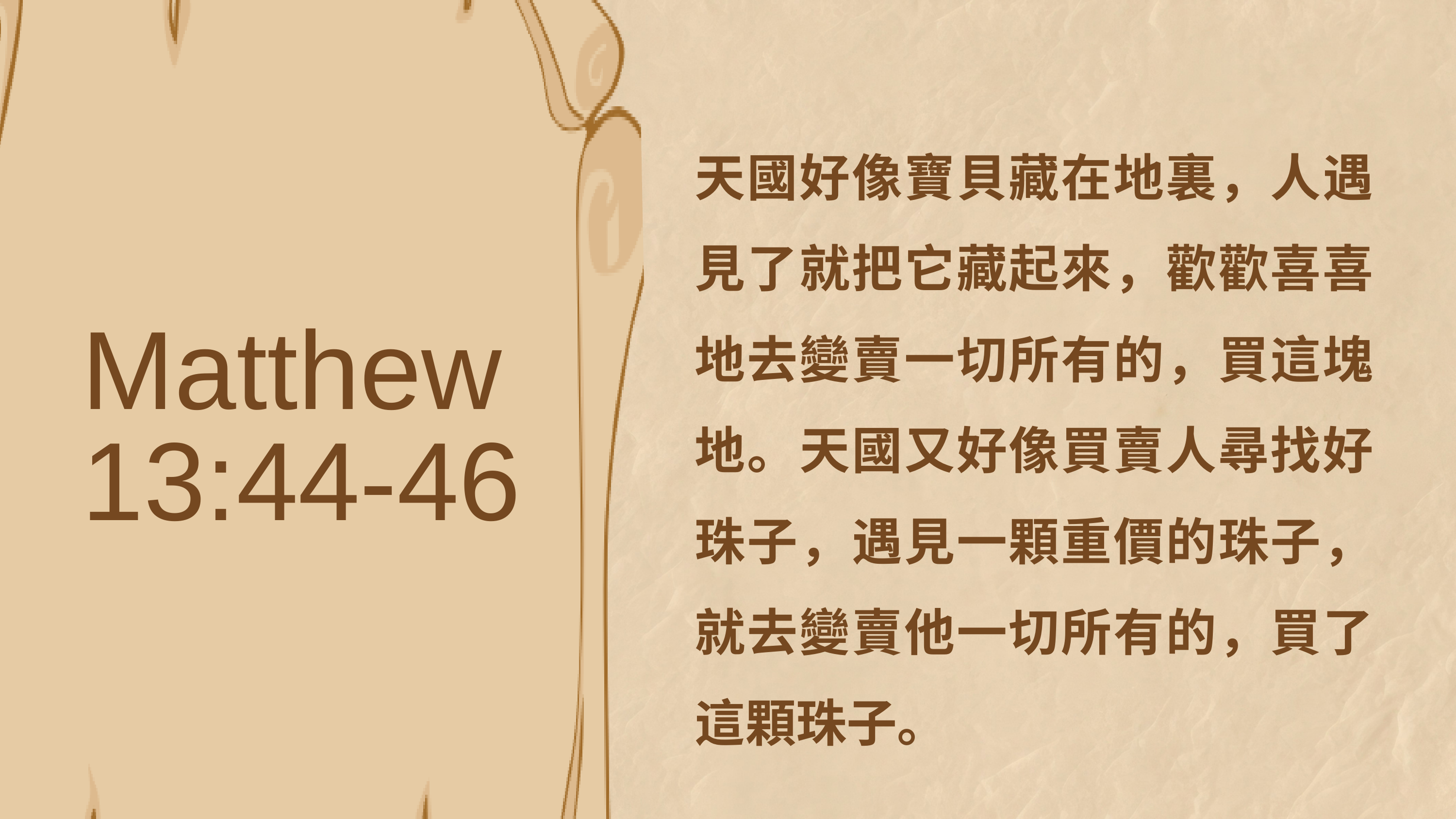

天國好像寶貝藏在地裏，人遇見了就把它藏起來，歡歡喜喜地去變賣一切所有的，買這塊地。天國又好像買賣人尋找好珠子，遇見一顆重價的珠子，就去變賣他一切所有的，買了這顆珠子。
Matthew
13:44-46